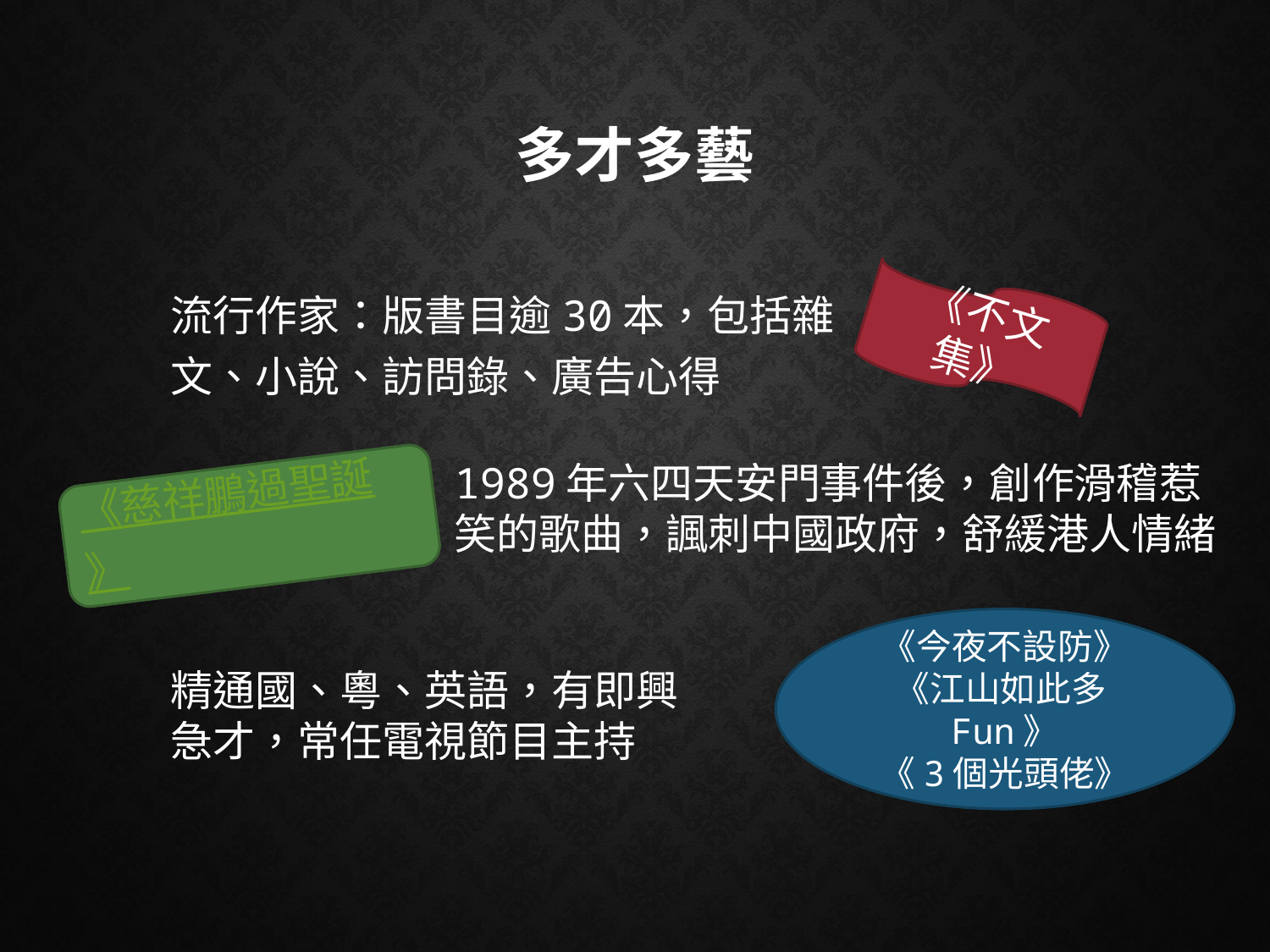

# 多才多藝
流行作家：版書目逾30本，包括雜文、小說、訪問錄、廣告心得
《不文集》
1989年六四天安門事件後，創作滑稽惹笑的歌曲，諷刺中國政府，舒緩港人情緒

《慈祥鵬過聖誕》
《今夜不設防》
《江山如此多Fun》
《3個光頭佬》
精通國、粵、英語，有即興急才，常任電視節目主持